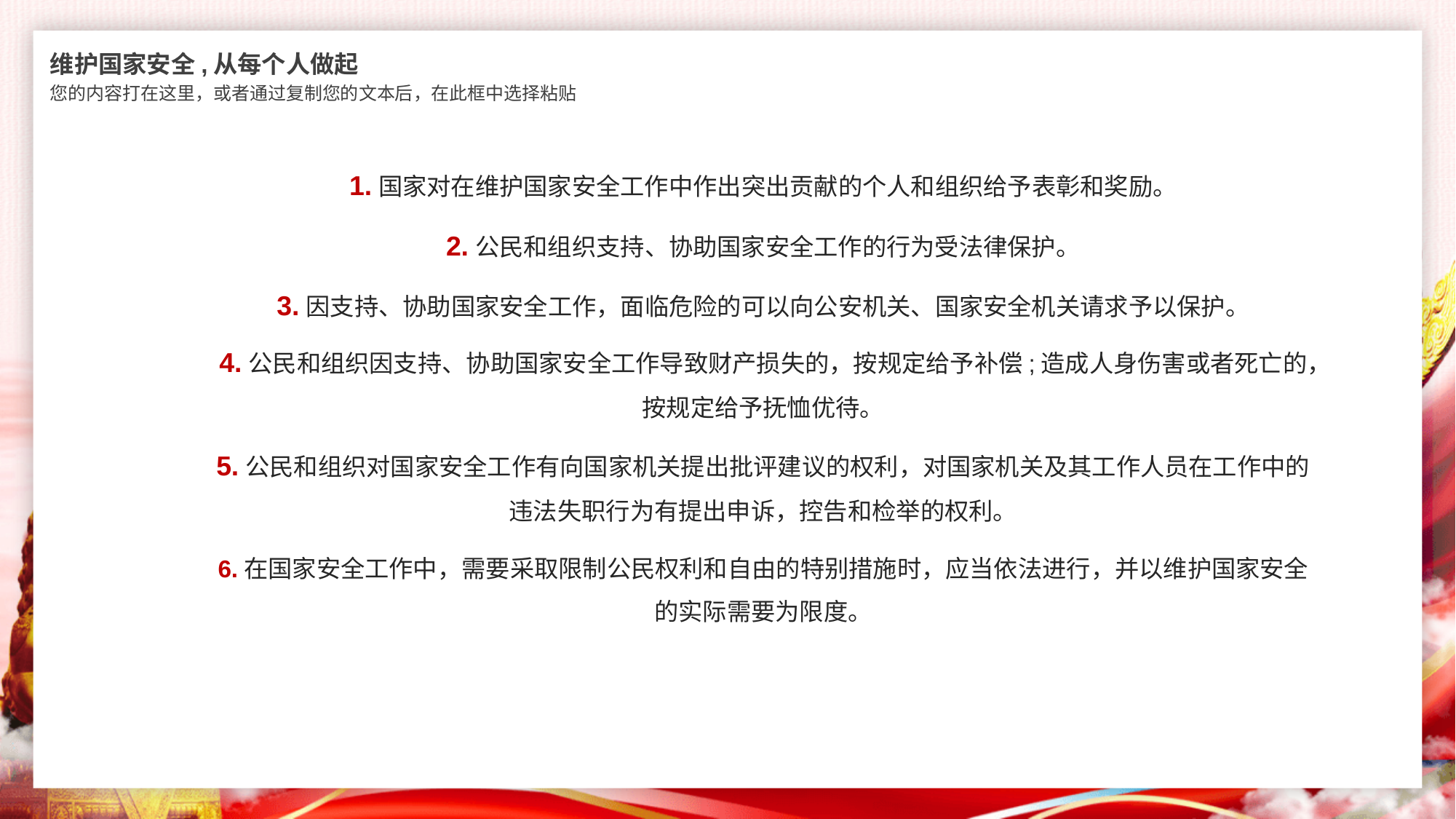

维护国家安全,从每个人做起
您的内容打在这里，或者通过复制您的文本后，在此框中选择粘贴
1.国家对在维护国家安全工作中作出突出贡献的个人和组织给予表彰和奖励。

2.公民和组织支持、协助国家安全工作的行为受法律保护。

3.因支持、协助国家安全工作，面临危险的可以向公安机关、国家安全机关请求予以保护。
4.公民和组织因支持、协助国家安全工作导致财产损失的，按规定给予补偿;造成人身伤害或者死亡的，按规定给予抚恤优待。

5.公民和组织对国家安全工作有向国家机关提出批评建议的权利，对国家机关及其工作人员在工作中的违法失职行为有提出申诉，控告和检举的权利。

6.在国家安全工作中，需要采取限制公民权利和自由的特别措施时，应当依法进行，并以维护国家安全的实际需要为限度。